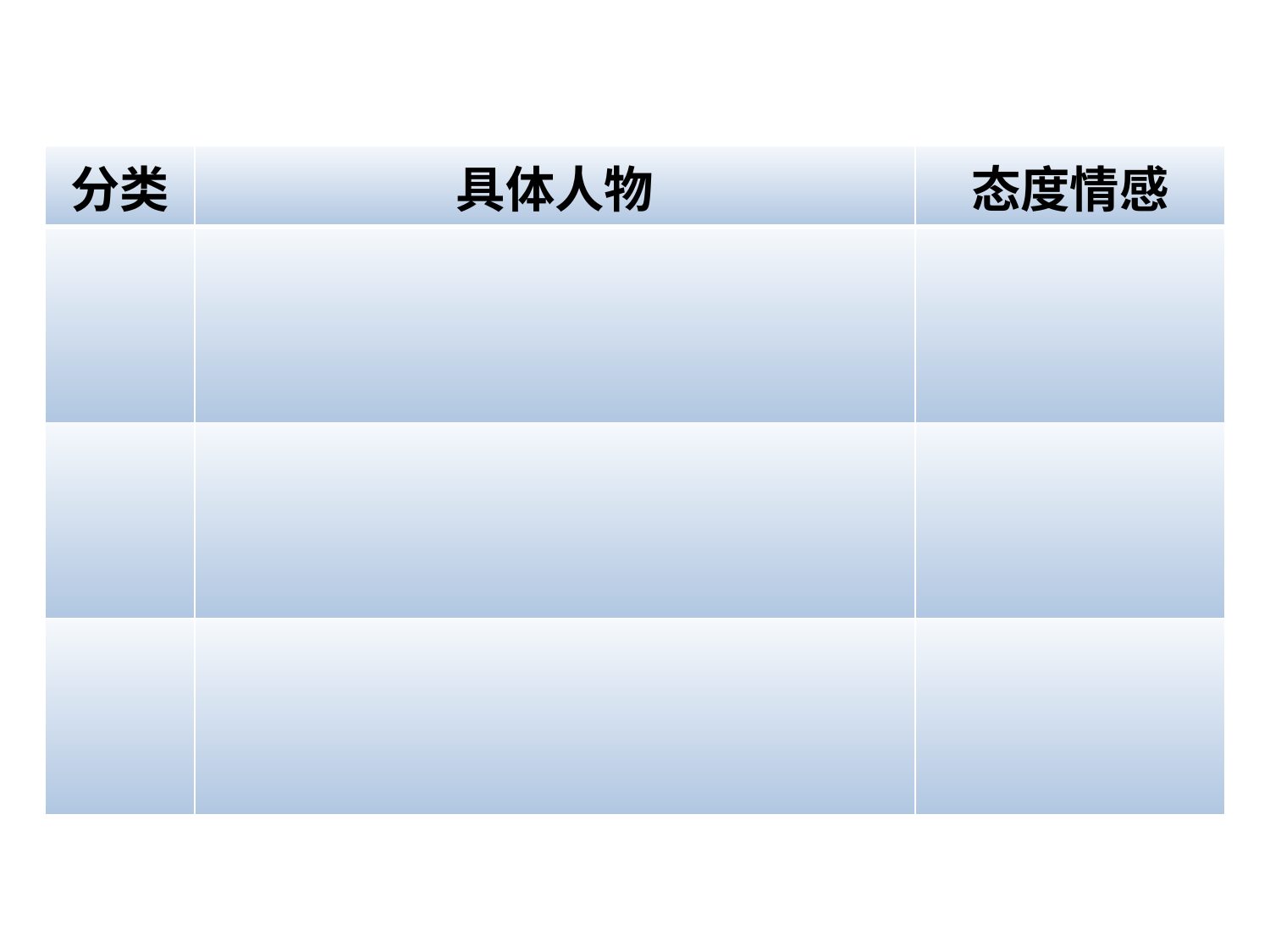

| 分类 | 具体人物 | 态度情感 |
| --- | --- | --- |
|  |  |  |
|  |  |  |
|  |  |  |